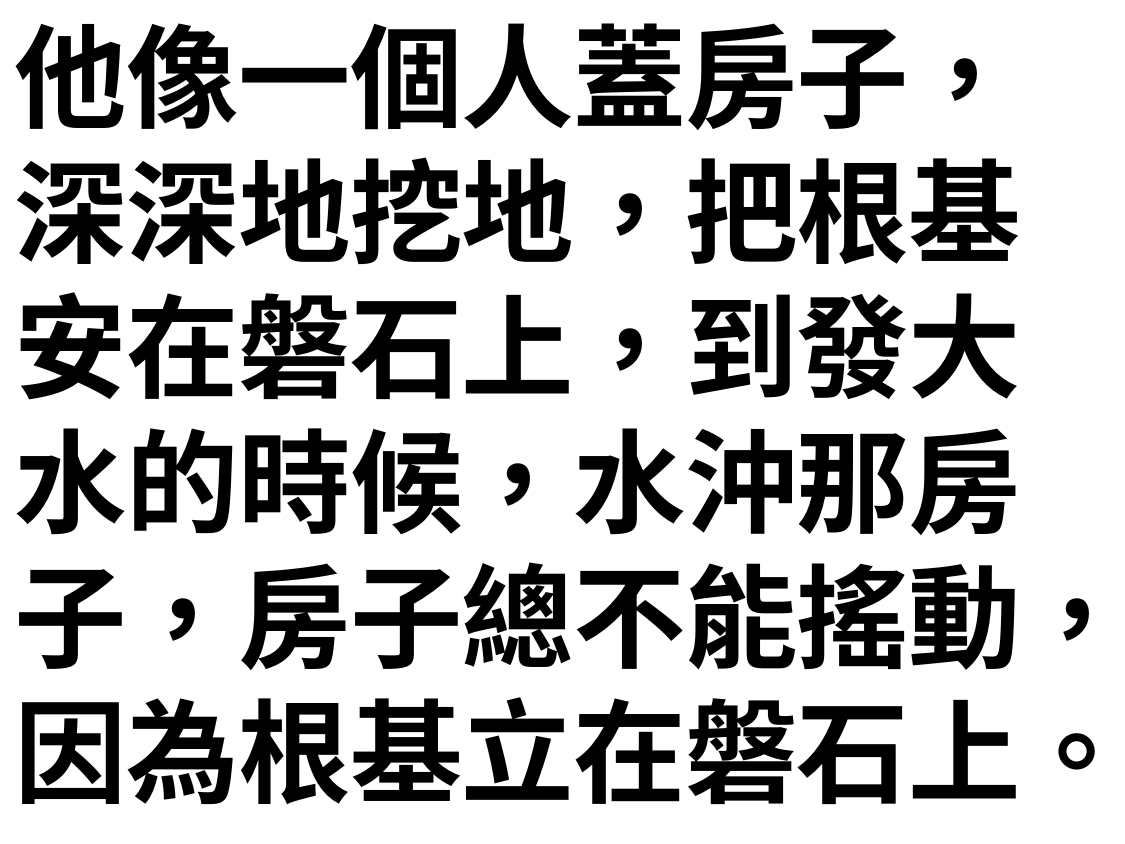

他像一個人蓋房子，深深地挖地，把根基安在磐石上，到發大水的時候，水沖那房子，房子總不能搖動，因為根基立在磐石上。